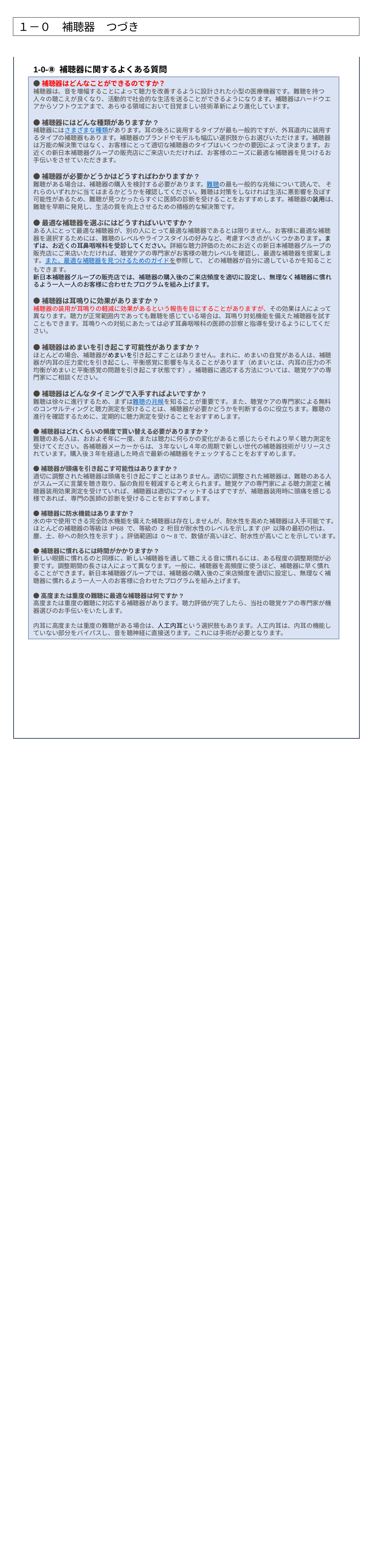

１－０　補聴器　つづき

1-0-⑧ 補聴器に関するよくある質問
●補聴器はどんなことができるのですか？
補聴器は、音を増幅することによって聴力を改善するように設計された小型の医療機器です。難聴を持つ人々の聴こえが良くなり、活動的で社会的な生活を送ることができるようになります。補聴器はハードウエアからソフトウエアまで、あらゆる領域において目覚ましい技術革新により進化しています。

●補聴器にはどんな種類がありますか?
補聴器にはさまざまな種類があります。耳の後ろに装用するタイプが最も一般的ですが、外耳道内に装用するタイプの補聴器もあります。補聴器のブランドやモデルも幅広い選択肢からお選びいただけます。補聴器は万能の解決策ではなく、お客様にとって適切な補聴器のタイプはいくつかの要因によって決まります。お近くの新日本補聴器グループの販売店にご来店いただければ、お客様のニーズに最適な補聴器を見つけるお手伝いをさせていただきます。

●補聴器が必要かどうかはどうすればわかりますか?
難聴がある場合は、補聴器の購入を検討する必要があります。難聴の最も一般的な兆候について読んで、 それらのいずれかに当てはまるかどうかを確認してください。難聴は対策をしなければ生活に悪影響を及ぼす可能性があるため、難聴が見つかったらすぐに医師の診断を受けることをおすすめします。補聴器の装用は、難聴を早期に発見し、生活の質を向上させるための積極的な解決策です。

●最適な補聴器を選ぶにはどうすればいいですか?
ある人にとって最適な補聴器が、別の人にとって最適な補聴器であるとは限りません。お客様に最適な補聴器を選択するためには、難聴のレベルやライフスタイルの好みなど、考慮すべき点がいくつかあります。まずは、お近くの耳鼻咽喉科を受診してください。詳細な聴力評価のためにお近くの新日本補聴器グループの販売店にご来店いただければ、聴覚ケアの専門家がお客様の聴力レベルを確認し、最適な補聴器を提案します。また、最適な補聴器を見つけるためのガイドを参照して、 どの補聴器が自分に適しているかを知ることもできます。
新日本補聴器グループの販売店では、補聴器の購入後のご来店頻度を適切に設定し、無理なく補聴器に慣れるよう一人一人のお客様に合わせたプログラムを組み上げます。

●補聴器は耳鳴りに効果がありますか?
補聴器の装用が耳鳴りの軽減に効果があるという報告を目にすることがありますが、その効果は人によって異なります。聴力が正常範囲内であっても難聴を感じている場合は、耳鳴り対処機能を備えた補聴器を試すこともできます。耳鳴りへの対処にあたっては必ず耳鼻咽喉科の医師の診察と指導を受けるようにしてください。

●補聴器はめまいを引き起こす可能性がありますか?
ほとんどの場合、補聴器がめまいを引き起こすことはありません。まれに、めまいの自覚がある人は、補聴器が内耳の圧力変化を引き起こし、平衡感覚に影響を与えることがあります（めまいとは、内耳の圧力の不均衡がめまいと平衡感覚の問題を引き起こす状態です）。補聴器に適応する方法については、聴覚ケアの専門家にご相談ください。

●補聴器はどんなタイミングで入手すればよいですか?
難聴は徐々に進行するため、まずは難聴の兆候を知ることが重要です。また、聴覚ケアの専門家による無料のコンサルティングと聴力測定を受けることは、補聴器が必要かどうかを判断するのに役立ちます。難聴の進行を確認するために、定期的に聴力測定を受けることをおすすめします。

●補聴器はどれくらいの頻度で買い替える必要がありますか?
難聴のある人は、おおよそ年に一度、または聴力に何らかの変化があると感じたらそれより早く聴力測定を受けてください。各補聴器メーカーからは、３年ないし４年の周期で新しい世代の補聴器技術がリリースされています。購入後３年を経過した時点で最新の補聴器をチェックすることをおすすめします。

●補聴器が頭痛を引き起こす可能性はありますか?
適切に調整された補聴器は頭痛を引き起こすことはありません。適切に調整された補聴器は、難聴のある人がスムーズに言葉を聴き取り、脳の負担を軽減すると考えられます。聴覚ケアの専門家による聴力測定と補聴器装用効果測定を受けていれば、補聴器は適切にフィットするはずですが、補聴器装用時に頭痛を感じる様であれば、専門の医師の診断を受けることをおすすめします。

●補聴器に防水機能はありますか？
水の中で使用できる完全防水機能を備えた補聴器は存在しませんが、耐水性を高めた補聴器は入手可能です。ほとんどの補聴器の等級は IP68 で、等級の 2 桁目が耐水性のレベルを示します(IP 以降の最初の桁は、塵、土、砂への耐久性を示す) 。評価範囲は 0～8で、数値が高いほど、耐水性が高いことを示しています。

●補聴器に慣れるには時間がかかりますか?
新しい眼鏡に慣れるのと同様に、新しい補聴器を通して聴こえる音に慣れるには、ある程度の調整期間が必要です。調整期間の長さは人によって異なります。一般に、補聴器を高頻度に使うほど、補聴器に早く慣れることができます。新日本補聴器グループでは、補聴器の購入後のご来店頻度を適切に設定し、無理なく補聴器に慣れるよう一人一人のお客様に合わせたプログラムを組み上げます。

●高度または重度の難聴に最適な補聴器は何ですか?
高度または重度の難聴に対応する補聴器があります。聴力評価が完了したら、当社の聴覚ケアの専門家が機器選びのお手伝いをいたします。
内耳に高度または重度の難聴がある場合は、人工内耳という選択肢もあります。人工内耳は、内耳の機能していない部分をバイパスし、音を聴神経に直接送ります。これには手術が必要となります。